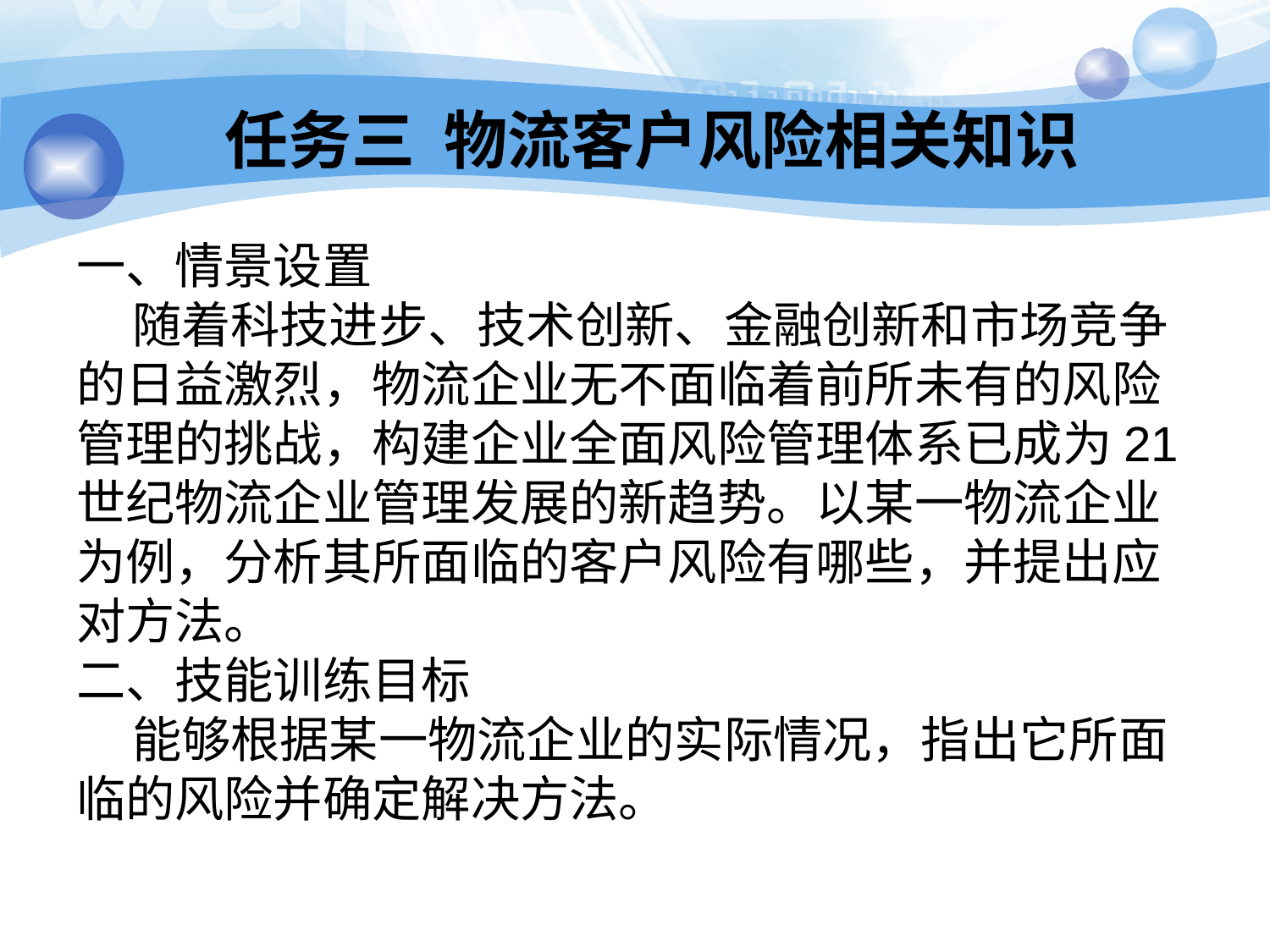

任务三  物流客户风险相关知识
一、情景设置
    随着科技进步、技术创新、金融创新和市场竞争的日益激烈，物流企业无不面临着前所未有的风险管理的挑战，构建企业全面风险管理体系已成为21世纪物流企业管理发展的新趋势。以某一物流企业为例，分析其所面临的客户风险有哪些，并提出应对方法。
二、技能训练目标
    能够根据某一物流企业的实际情况，指出它所面临的风险并确定解决方法。